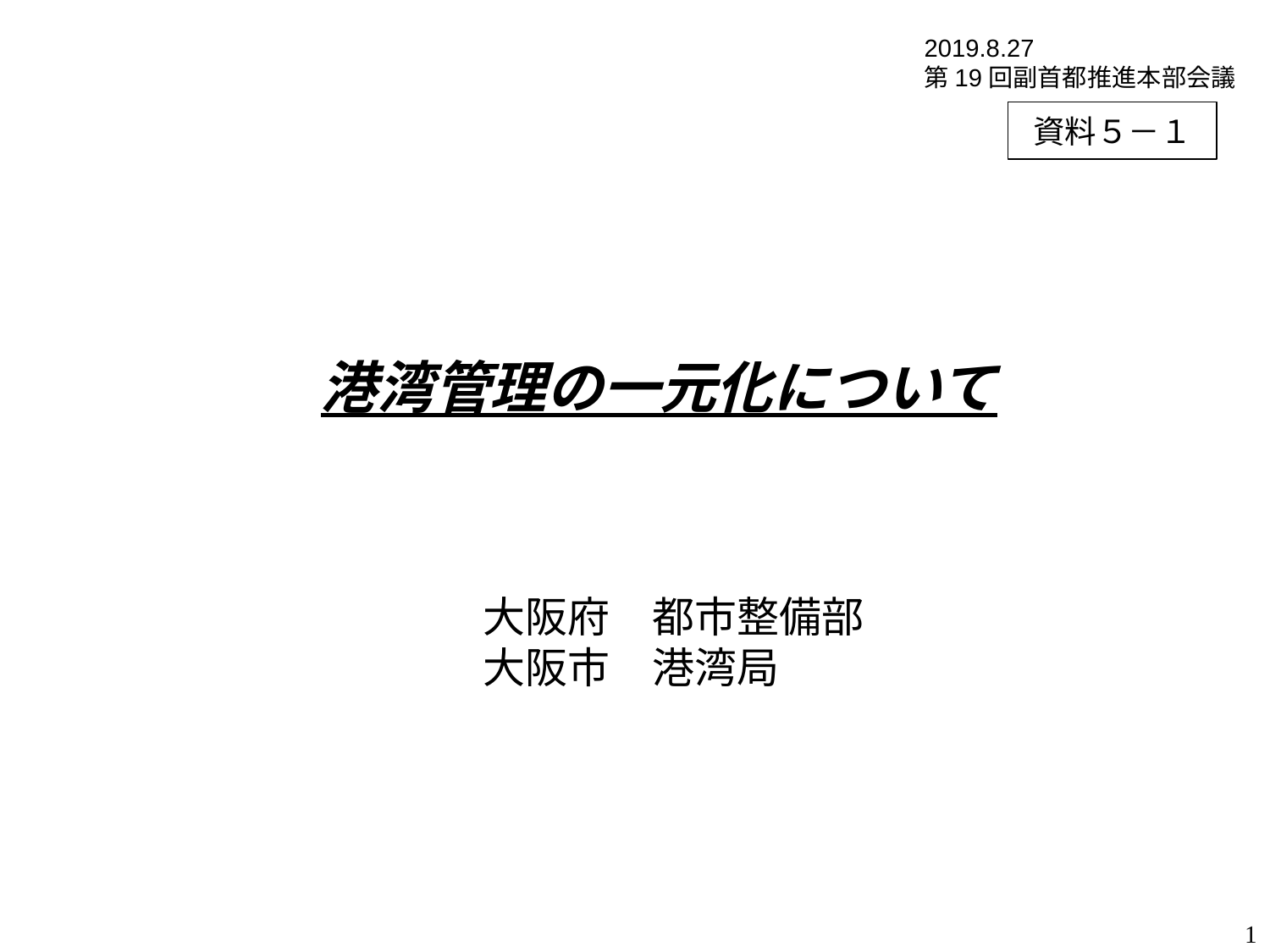

2019.8.27
第19回副首都推進本部会議
資料５－１
港湾管理の一元化について
大阪府　都市整備部
大阪市　港湾局
1